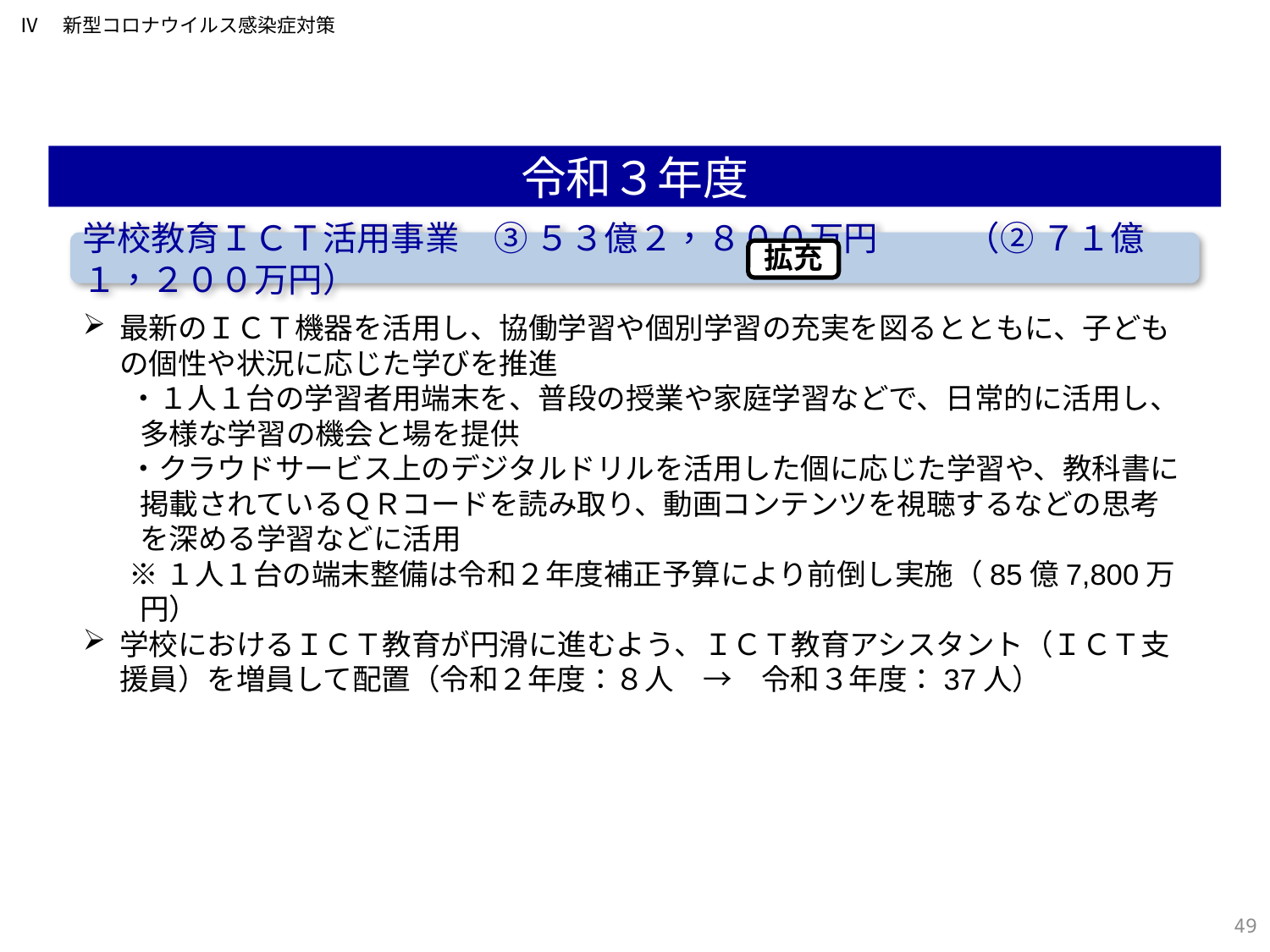

Ⅳ　新型コロナウイルス感染症対策
令和３年度
学校教育ＩＣＴ活用事業　③ ５３億２，８００万円  　     （② ７１億１，２００万円）
拡充

最新のＩＣＴ機器を活用し、協働学習や個別学習の充実を図るとともに、子どもの個性や状況に応じた学びを推進
・１人１台の学習者用端末を、普段の授業や家庭学習などで、日常的に活用し、多様な学習の機会と場を提供
・クラウドサービス上のデジタルドリルを活用した個に応じた学習や、教科書に掲載されているＱＲコードを読み取り、動画コンテンツを視聴するなどの思考を深める学習などに活用
※１人１台の端末整備は令和２年度補正予算により前倒し実施（85億7,800万円）
学校におけるＩＣＴ教育が円滑に進むよう、ＩＣＴ教育アシスタント（ＩＣＴ支援員）を増員して配置（令和２年度：８人　→　令和３年度：37人）
49